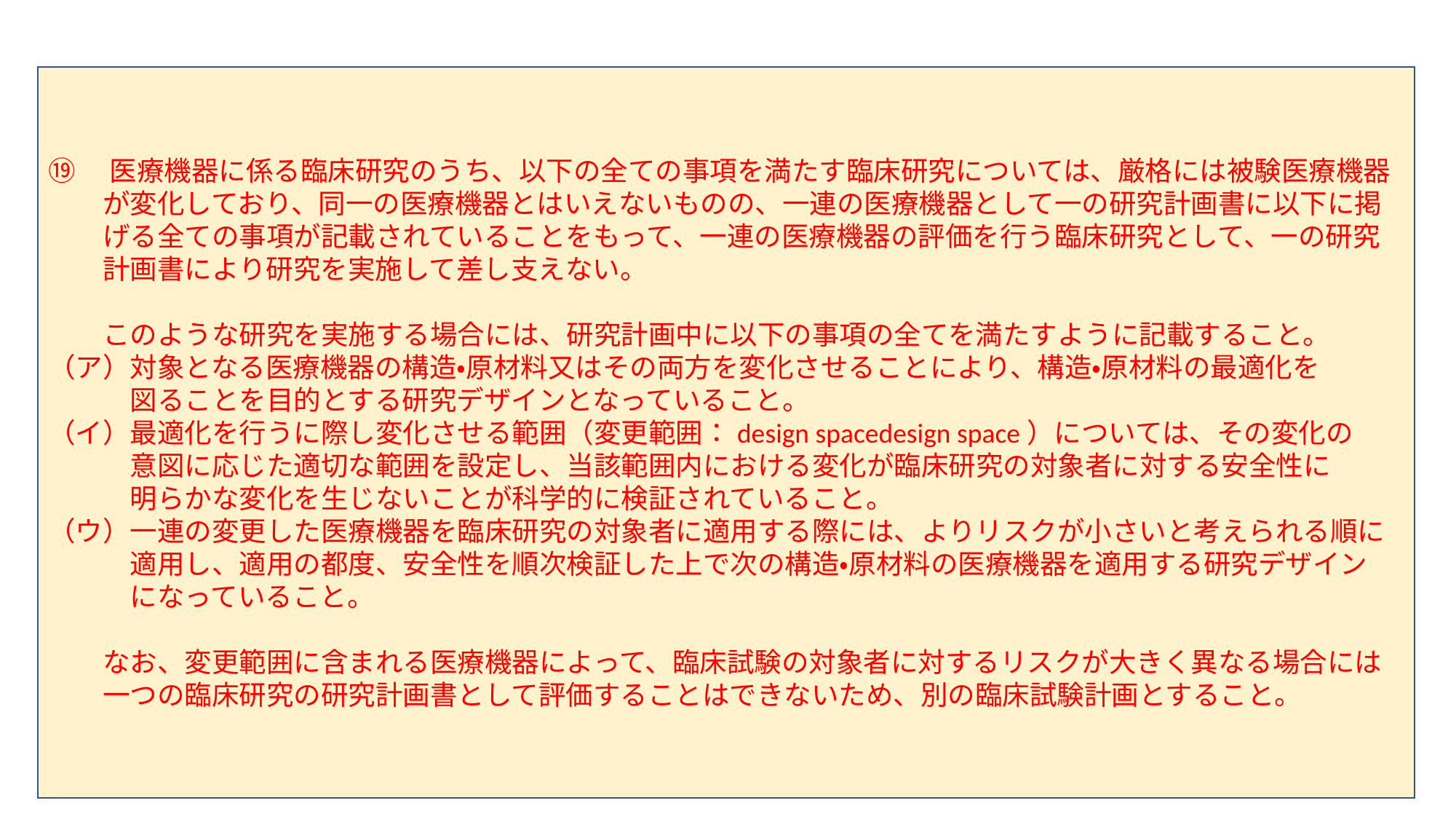

⑲　医療機器に係る臨床研究のうち、以下の全ての事項を満たす臨床研究については、厳格には被験医療機器
　　が変化しており、同一の医療機器とはいえないものの、一連の医療機器として一の研究計画書に以下に掲
　　げる全ての事項が記載されていることをもって、一連の医療機器の評価を行う臨床研究として、一の研究
　　計画書により研究を実施して差し支えない。

　　このような研究を実施する場合には、研究計画中に以下の事項の全てを満たすように記載すること。
（ア）対象となる医療機器の構造・原材料又はその両方を変化させることにより、構造・原材料の最適化を
　　　図ることを目的とする研究デザインとなっていること。
（イ）最適化を行うに際し変化させる範囲（変更範囲：design spacedesign space）については、その変化の
　　　意図に応じた適切な範囲を設定し、当該範囲内における変化が臨床研究の対象者に対する安全性に
　　　明らかな変化を生じないことが科学的に検証されていること。
（ウ）一連の変更した医療機器を臨床研究の対象者に適用する際には、よりリスクが小さいと考えられる順に
　　　適用し、適用の都度、安全性を順次検証した上で次の構造・原材料の医療機器を適用する研究デザイン
　　　になっていること。

　　なお、変更範囲に含まれる医療機器によって、臨床試験の対象者に対するリスクが大きく異なる場合には
　　一つの臨床研究の研究計画書として評価することはできないため、別の臨床試験計画とすること。